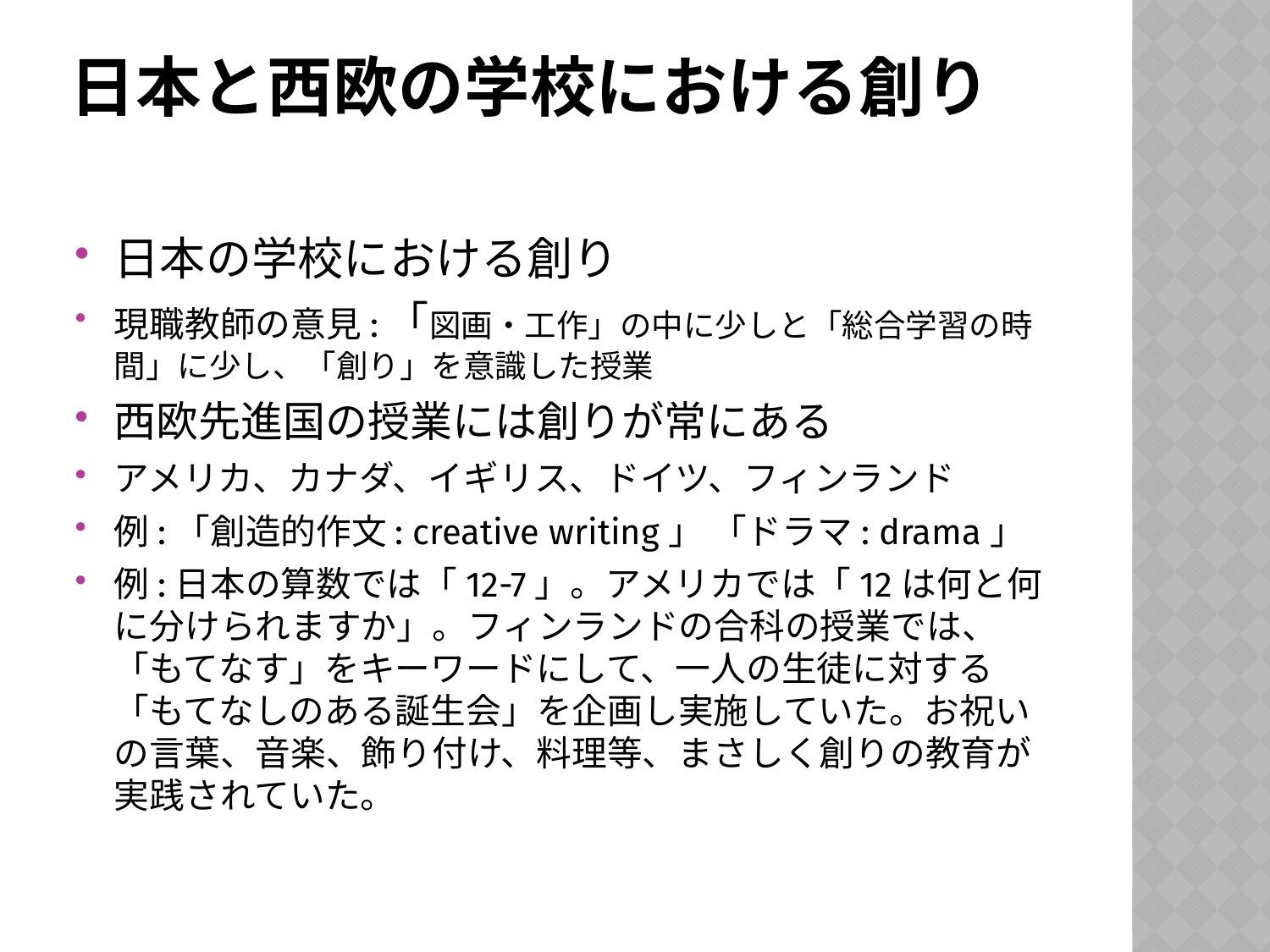

# 日本と西欧の学校における創り
日本の学校における創り
現職教師の意見:「図画・工作」の中に少しと「総合学習の時間」に少し、「創り」を意識した授業
西欧先進国の授業には創りが常にある
アメリカ、カナダ、イギリス、ドイツ、フィンランド
例:「創造的作文: creative writing」 「ドラマ: drama」
例:日本の算数では「12-7」。アメリカでは「12は何と何に分けられますか」。フィンランドの合科の授業では、「もてなす」をキーワードにして、一人の生徒に対する「もてなしのある誕生会」を企画し実施していた。お祝いの言葉、音楽、飾り付け、料理等、まさしく創りの教育が実践されていた。